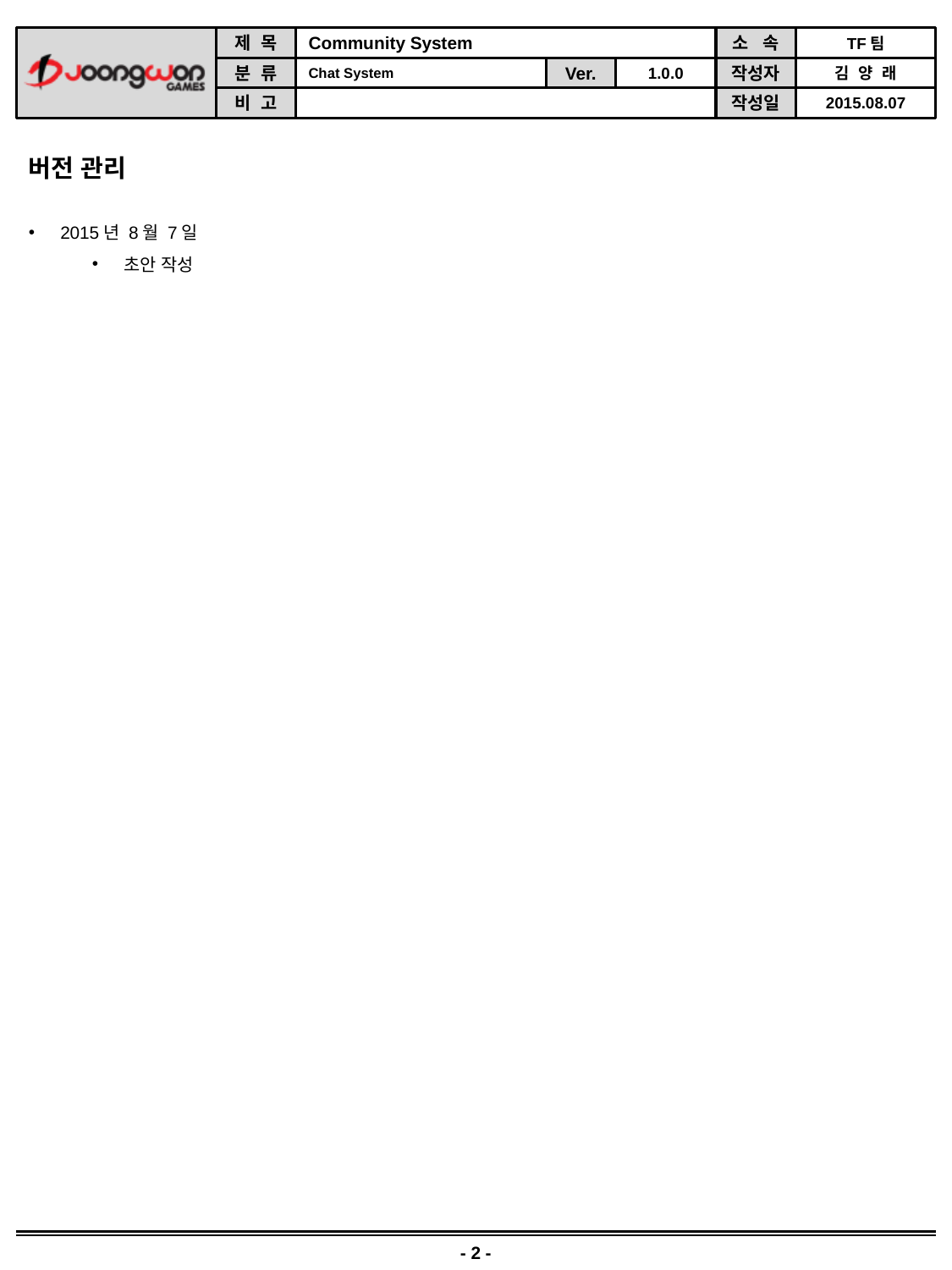

버전 관리
2015년 8월 7일
초안 작성
- 2 -